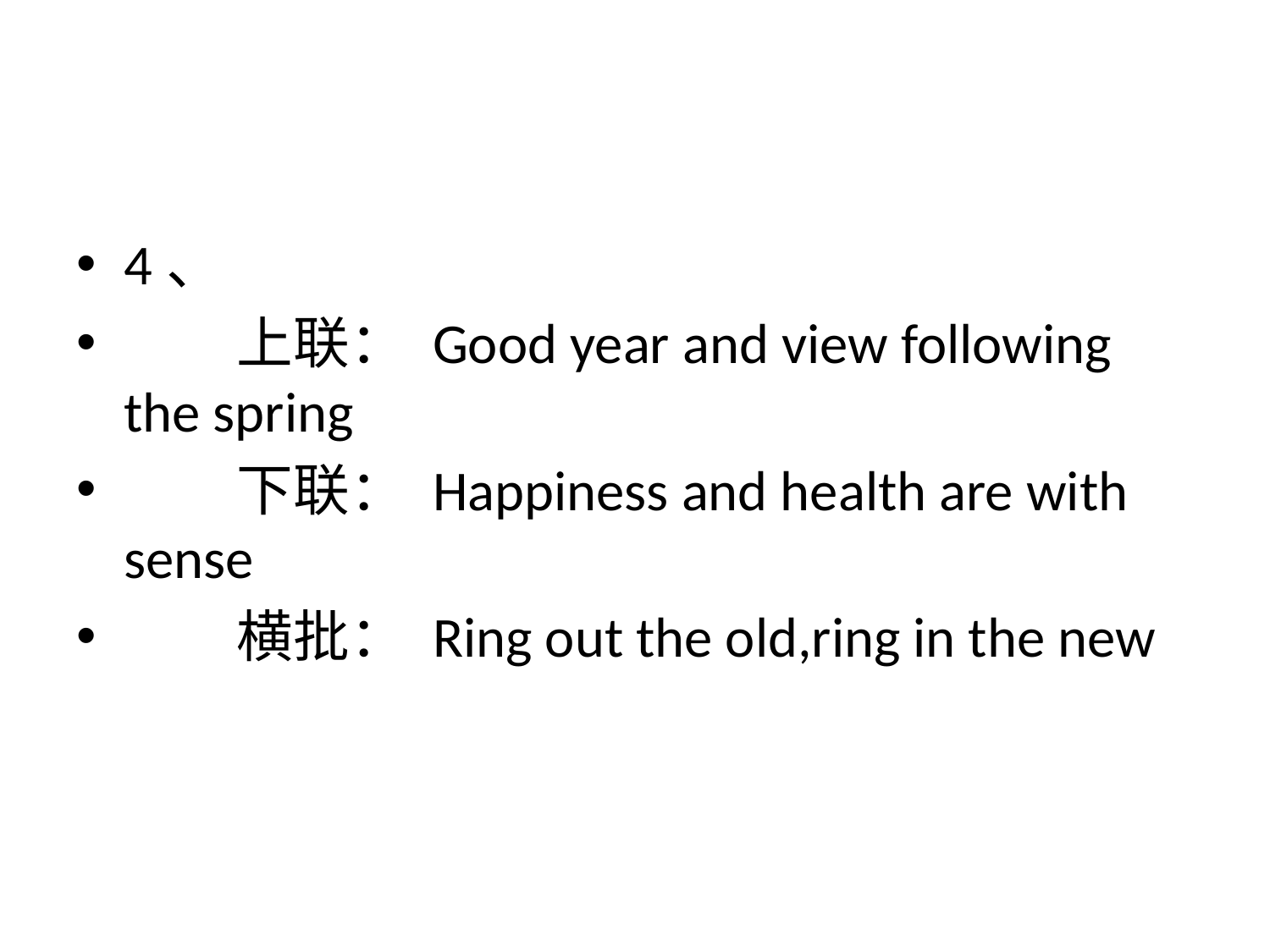

#
4、
　　上联： Good year and view following the spring
　　下联： Happiness and health are with sense
　　横批： Ring out the old,ring in the new